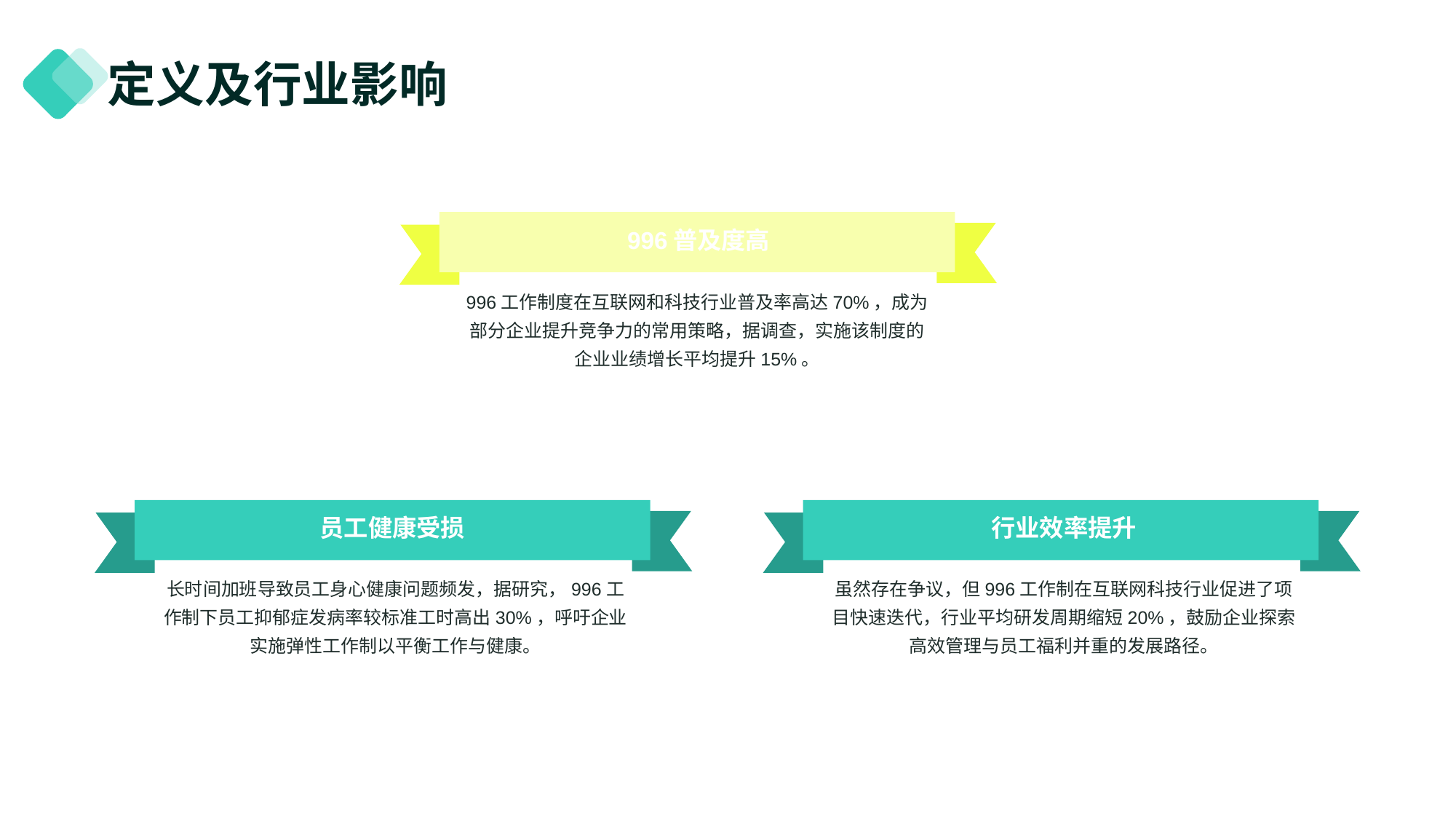

定义及行业影响

996普及度高

996工作制度在互联网和科技行业普及率高达70%，成为部分企业提升竞争力的常用策略，据调查，实施该制度的企业业绩增长平均提升15%。

员工健康受损
行业效率提升

长时间加班导致员工身心健康问题频发，据研究，996工作制下员工抑郁症发病率较标准工时高出30%，呼吁企业实施弹性工作制以平衡工作与健康。
虽然存在争议，但996工作制在互联网科技行业促进了项目快速迭代，行业平均研发周期缩短20%，鼓励企业探索高效管理与员工福利并重的发展路径。